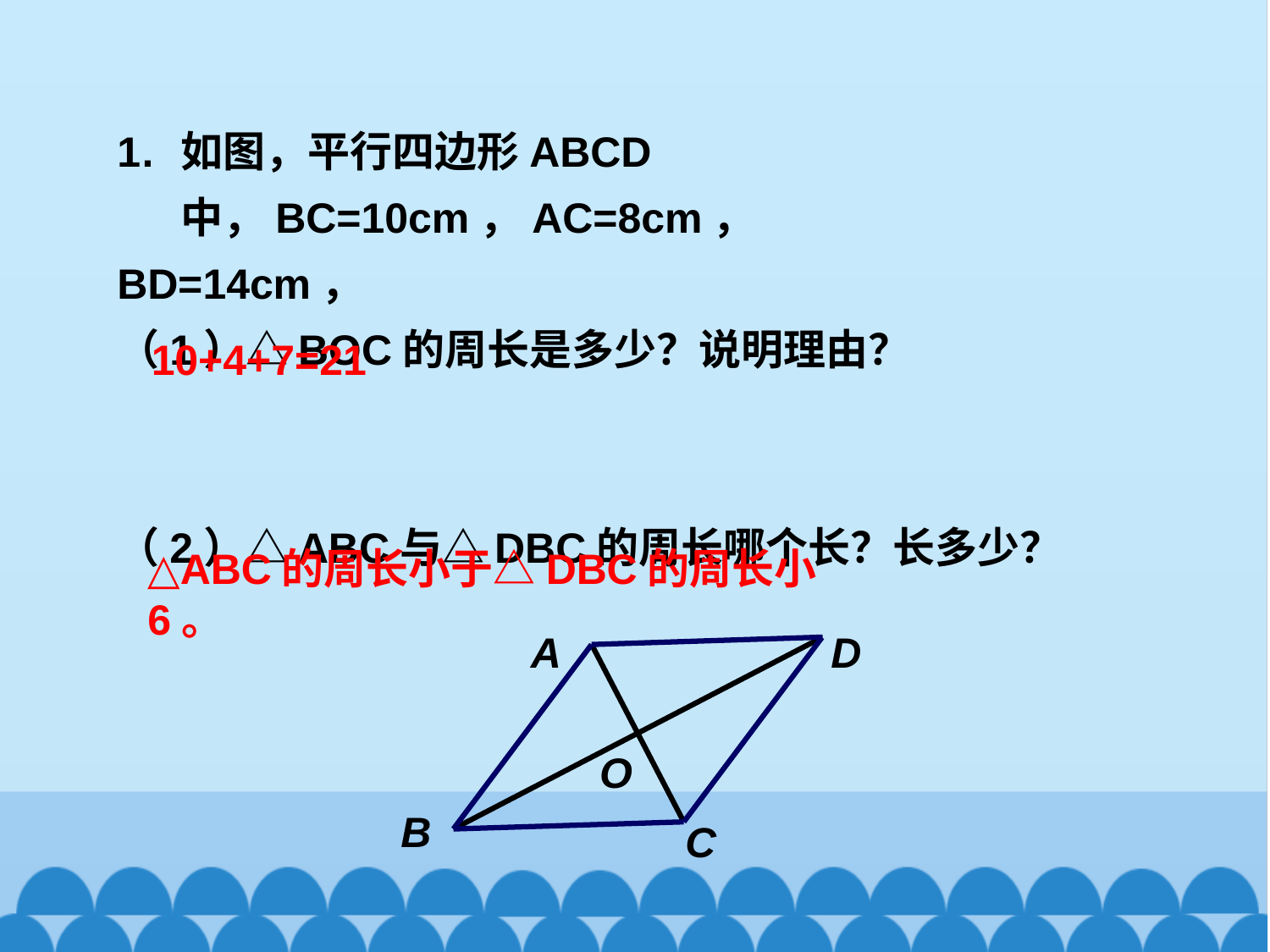

如图，平行四边形ABCD中，BC=10cm，AC=8cm，
BD=14cm，
（1）△BOC的周长是多少？说明理由？

（2）△ABC与△DBC的周长哪个长？长多少？
10+4+7=21
△ABC的周长小于△DBC的周长小6。

A
D
O
B
C